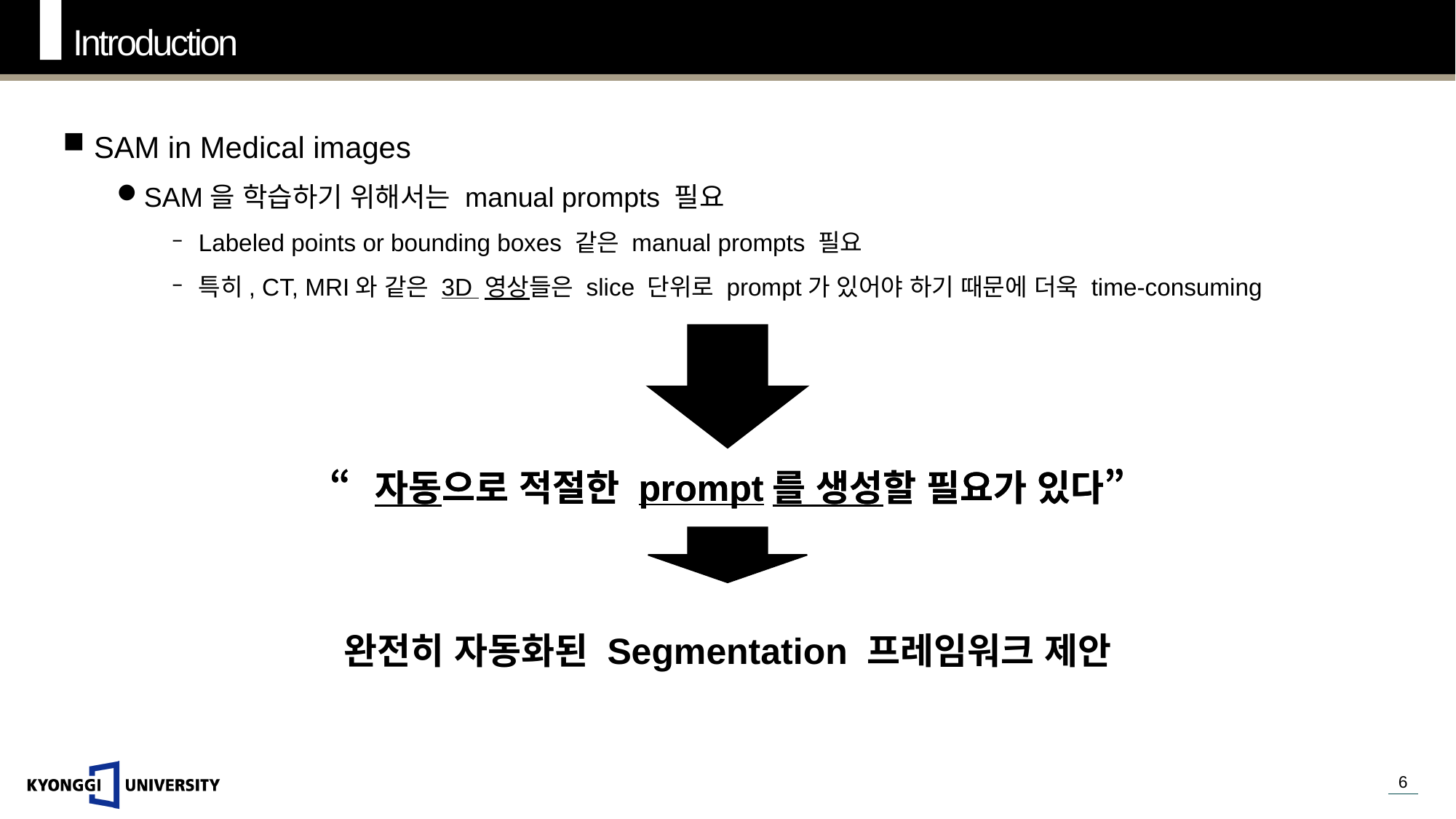

Introduction
SAM in Medical images
SAM을 학습하기 위해서는 manual prompts 필요
Labeled points or bounding boxes 같은 manual prompts 필요
특히, CT, MRI와 같은 3D 영상들은 slice 단위로 prompt가 있어야 하기 때문에 더욱 time-consuming

“자동으로 적절한 prompt를 생성할 필요가 있다”
“자동으로 적절한 prompt를 생성할 필요가 있다”

완전히 자동화된 Segmentation 프레임워크 제안